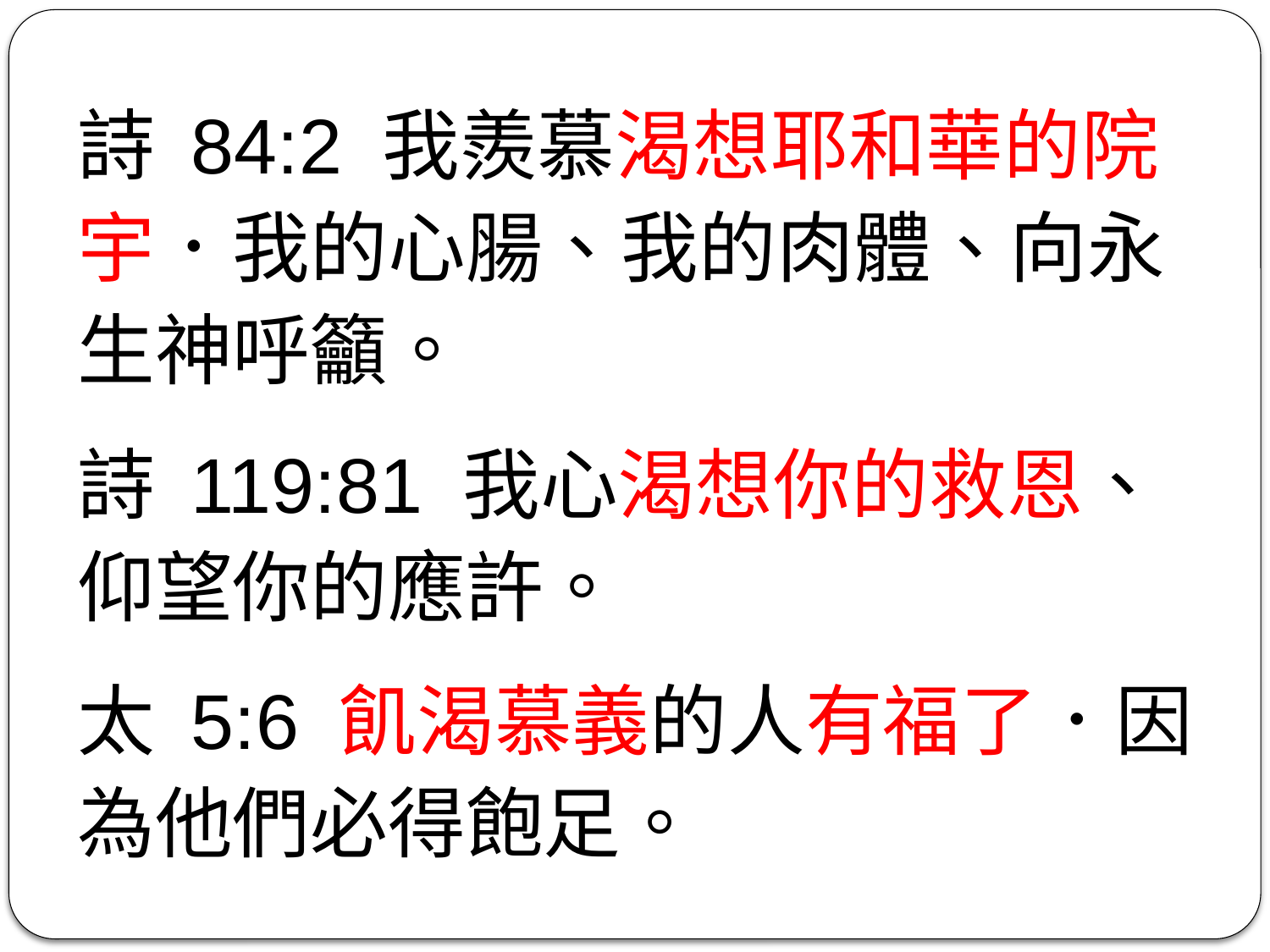

詩 84:2 我羨慕渴想耶和華的院宇．我的心腸、我的肉體、向永生神呼籲。
詩 119:81 我心渴想你的救恩、仰望你的應許。
太 5:6 飢渴慕義的人有福了．因為他們必得飽足。